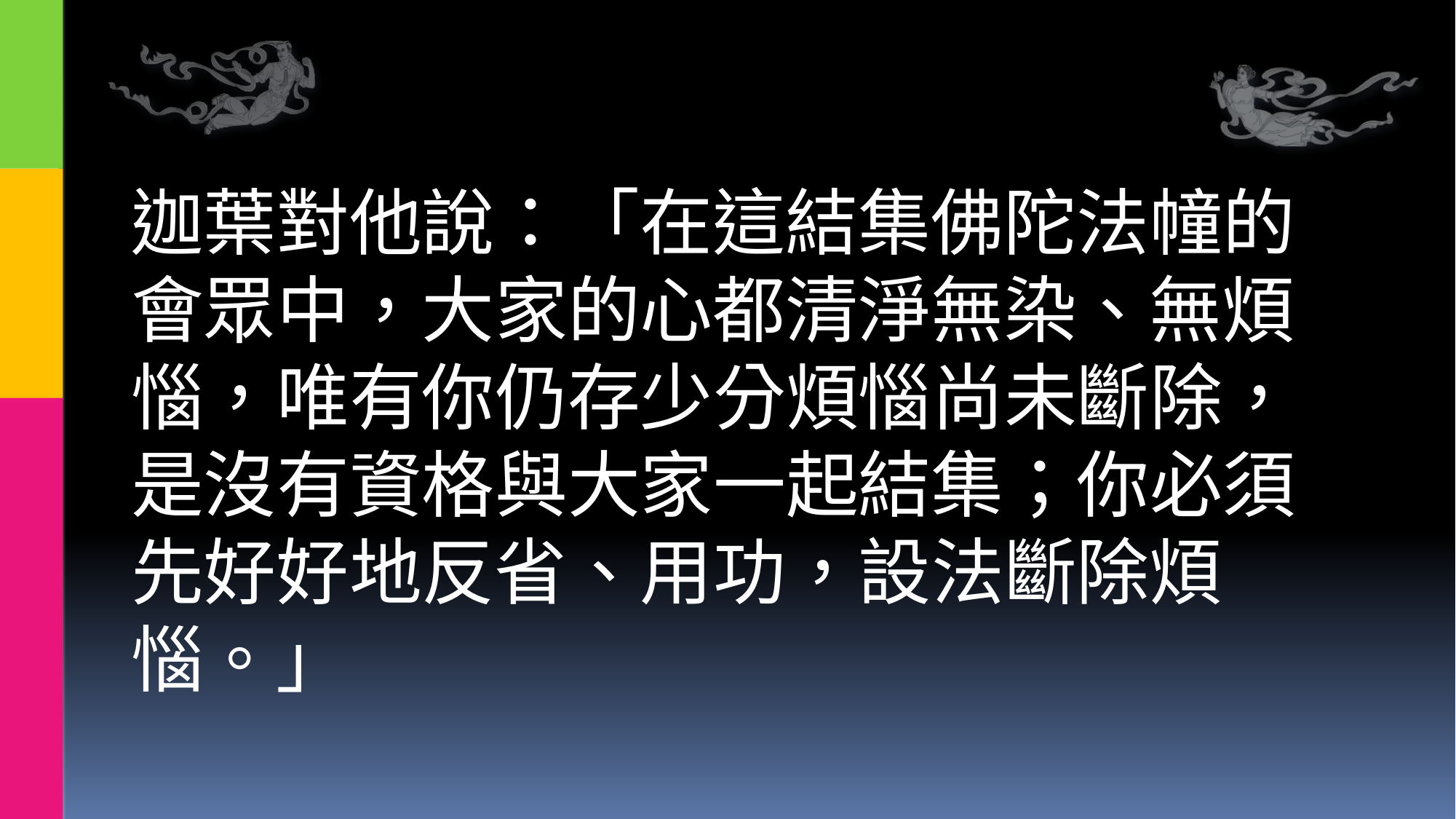

迦葉對他說：「在這結集佛陀法幢的會眾中，大家的心都清淨無染、無煩惱，唯有你仍存少分煩惱尚未斷除，是沒有資格與大家一起結集；你必須先好好地反省、用功，設法斷除煩惱。」